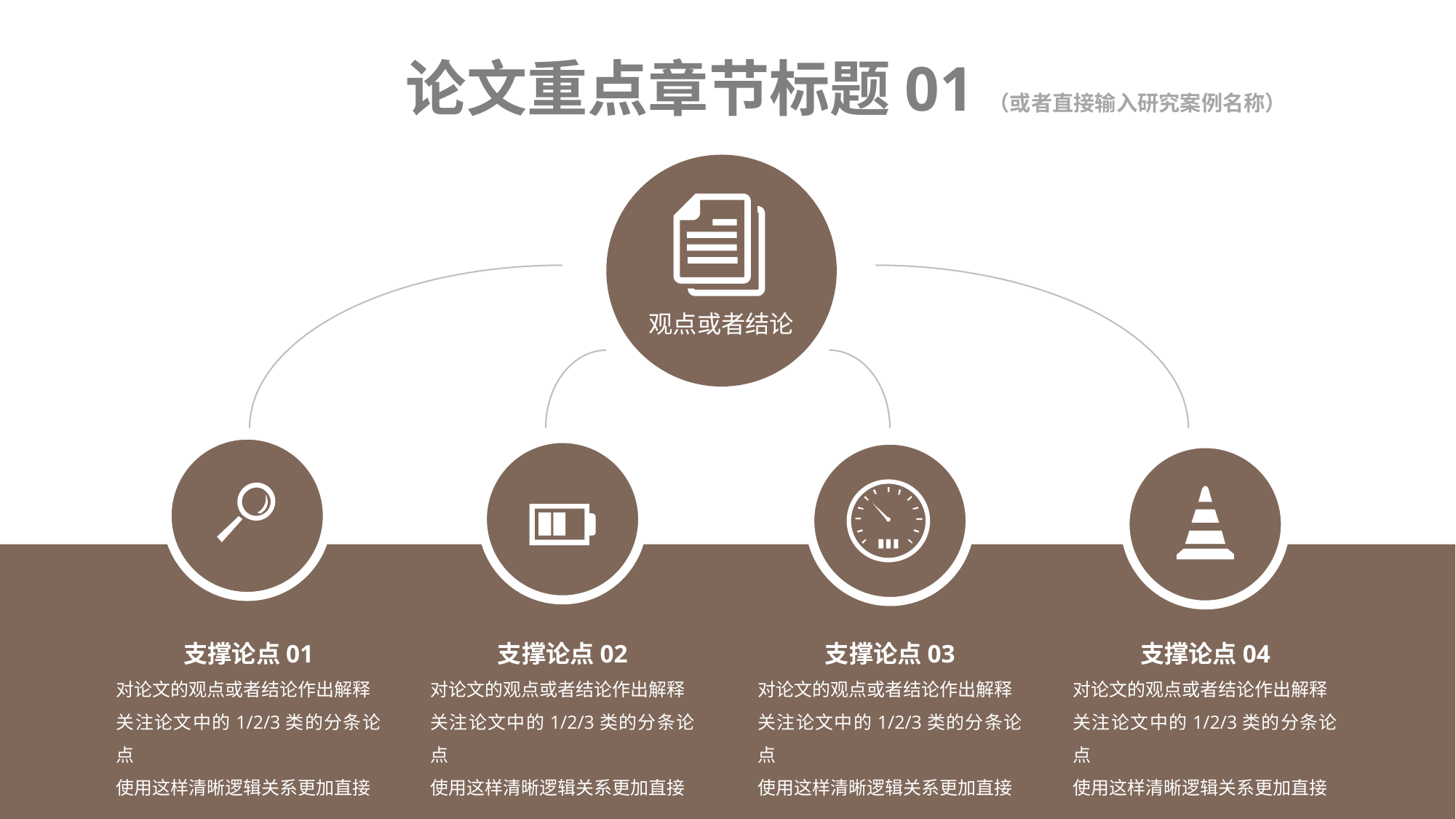

论文重点章节标题01（或者直接输入研究案例名称）

观点或者结论

支撑论点01
对论文的观点或者结论作出解释
关注论文中的1/2/3类的分条论点
使用这样清晰逻辑关系更加直接
支撑论点02
对论文的观点或者结论作出解释
关注论文中的1/2/3类的分条论点
使用这样清晰逻辑关系更加直接
支撑论点03
对论文的观点或者结论作出解释
关注论文中的1/2/3类的分条论点
使用这样清晰逻辑关系更加直接
支撑论点04
对论文的观点或者结论作出解释
关注论文中的1/2/3类的分条论点
使用这样清晰逻辑关系更加直接